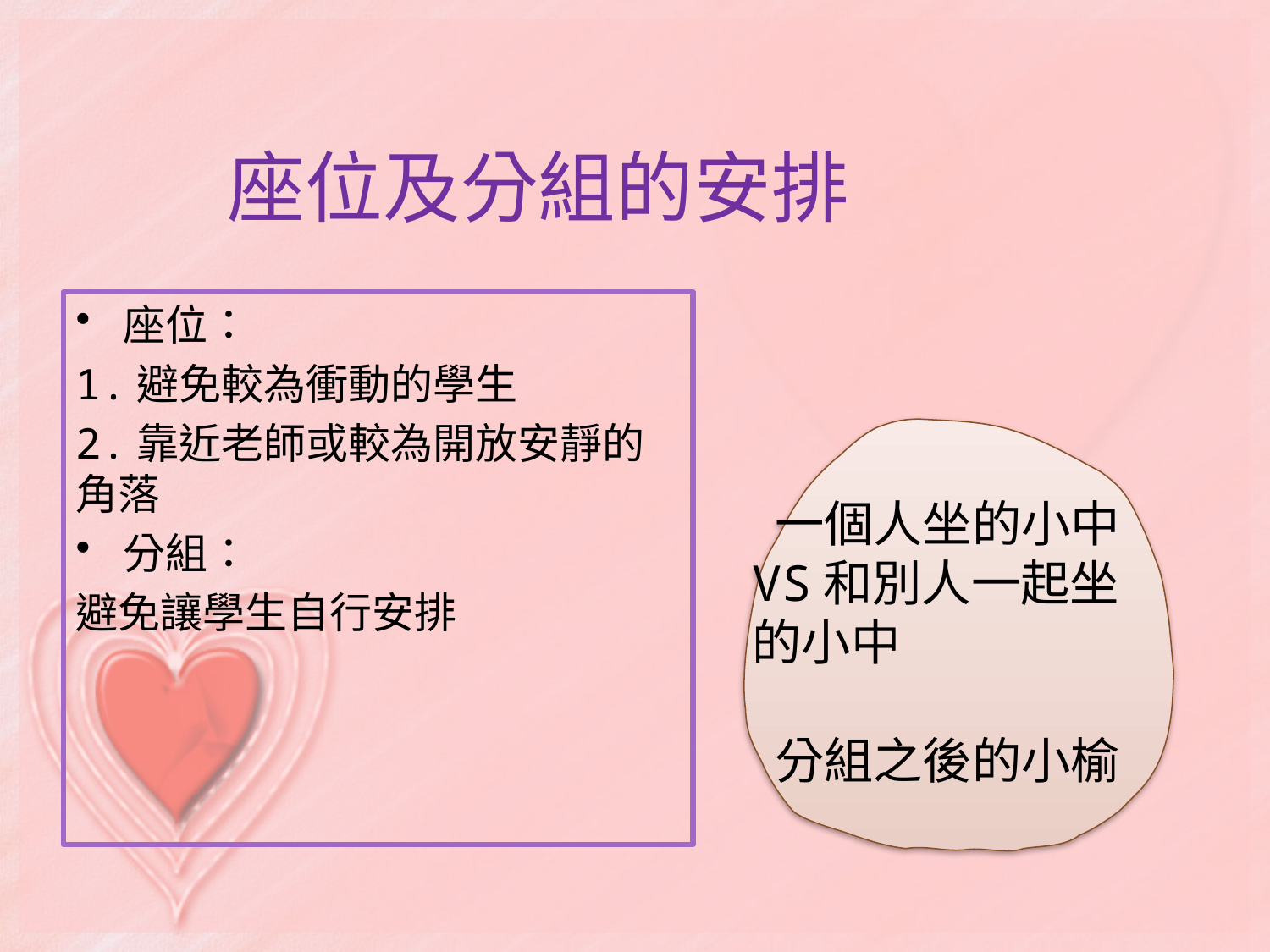

# 座位及分組的安排
座位：
1.避免較為衝動的學生
2.靠近老師或較為開放安靜的角落
分組：
避免讓學生自行安排

 一個人坐的小中VS和別人一起坐的小中

 分組之後的小榆